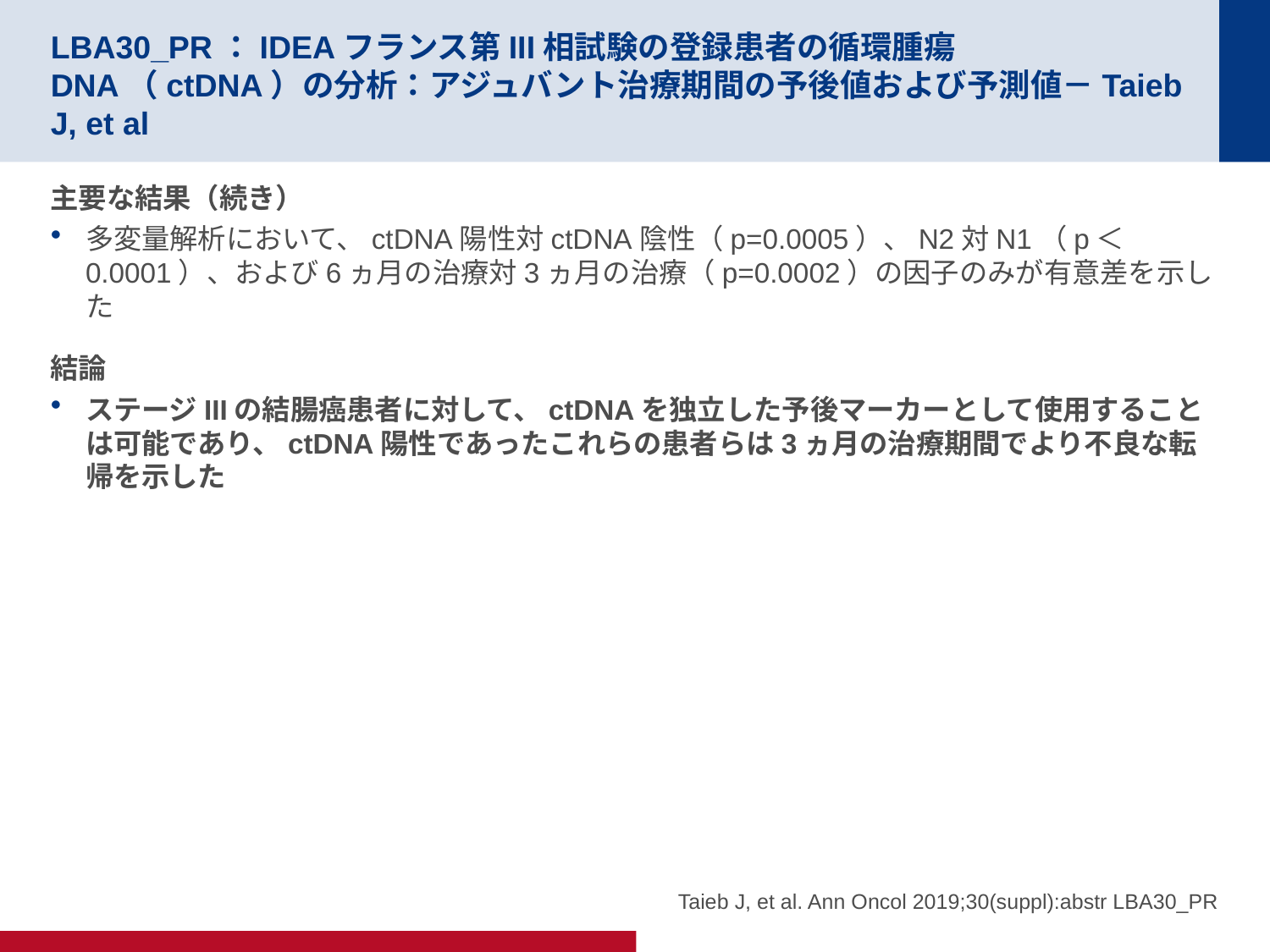

# LBA30_PR：IDEAフランス第III相試験の登録患者の循環腫瘍DNA（ctDNA）の分析：アジュバント治療期間の予後値および予測値－Taieb J, et al
主要な結果（続き）
多変量解析において、ctDNA陽性対ctDNA陰性（p=0.0005）、N2対N1（p＜0.0001）、および6ヵ月の治療対3ヵ月の治療（p=0.0002）の因子のみが有意差を示した
結論
ステージIIIの結腸癌患者に対して、ctDNAを独立した予後マーカーとして使用することは可能であり、ctDNA陽性であったこれらの患者らは3ヵ月の治療期間でより不良な転帰を示した
Taieb J, et al. Ann Oncol 2019;30(suppl):abstr LBA30_PR